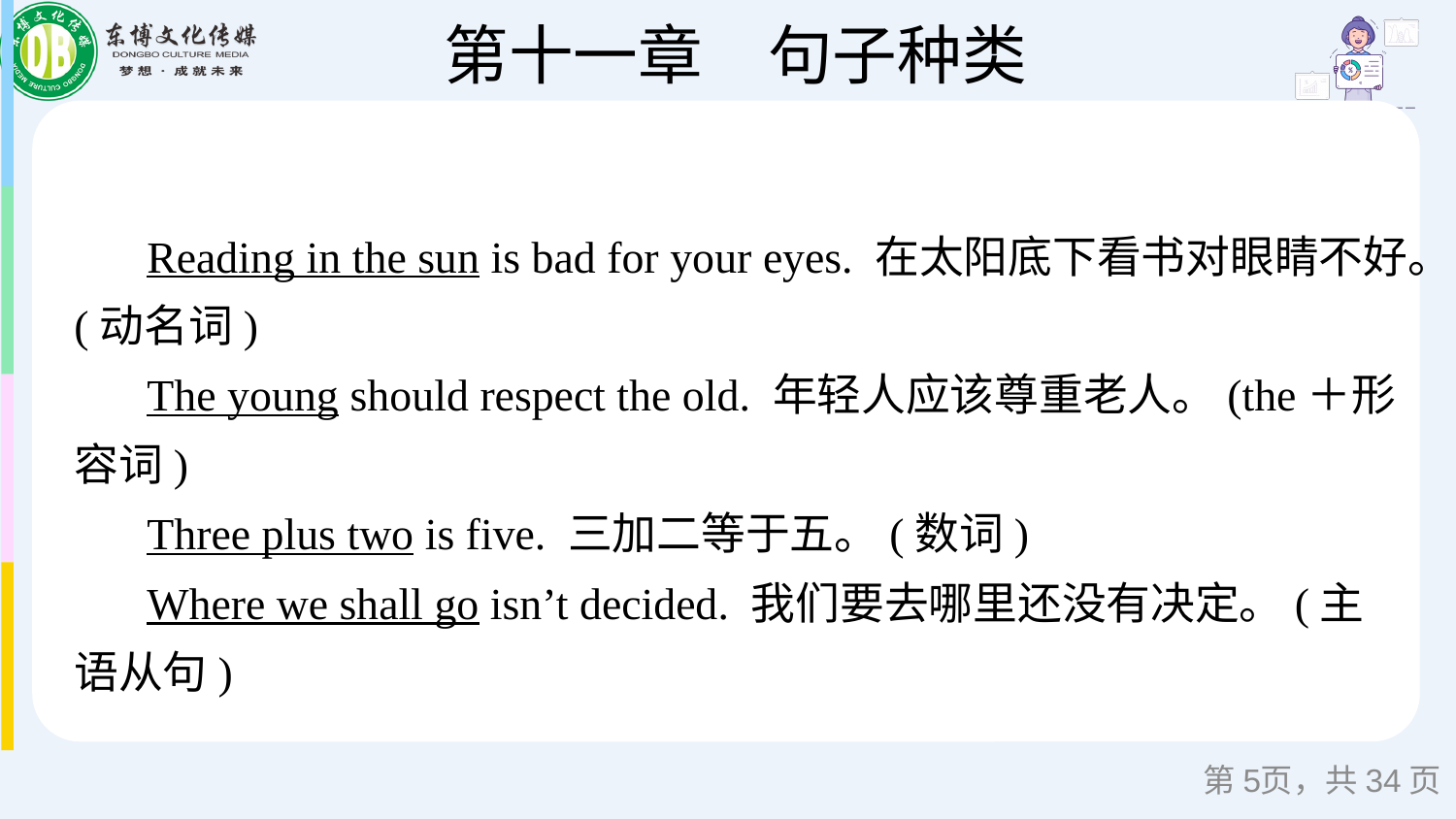

Reading in the sun is bad for your eyes. 在太阳底下看书对眼睛不好。(动名词)
The young should respect the old. 年轻人应该尊重老人。(the＋形容词)
Three plus two is five. 三加二等于五。(数词)
Where we shall go isn’t decided. 我们要去哪里还没有决定。(主语从句)
第5页，共34页